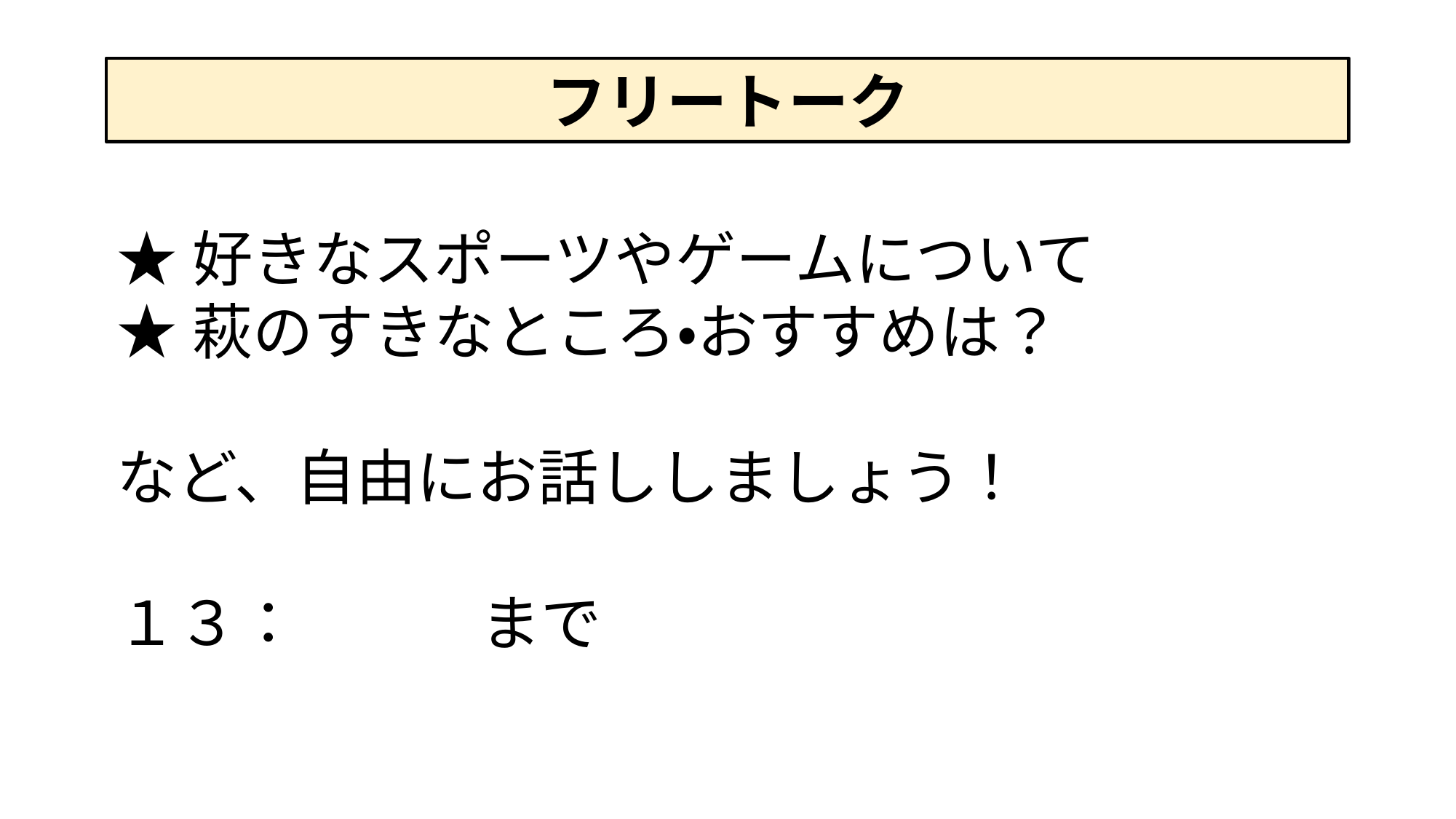

フリートーク
★好きなスポーツやゲームについて
★萩のすきなところ・おすすめは？

など、自由にお話ししましょう！

１３：　　　まで